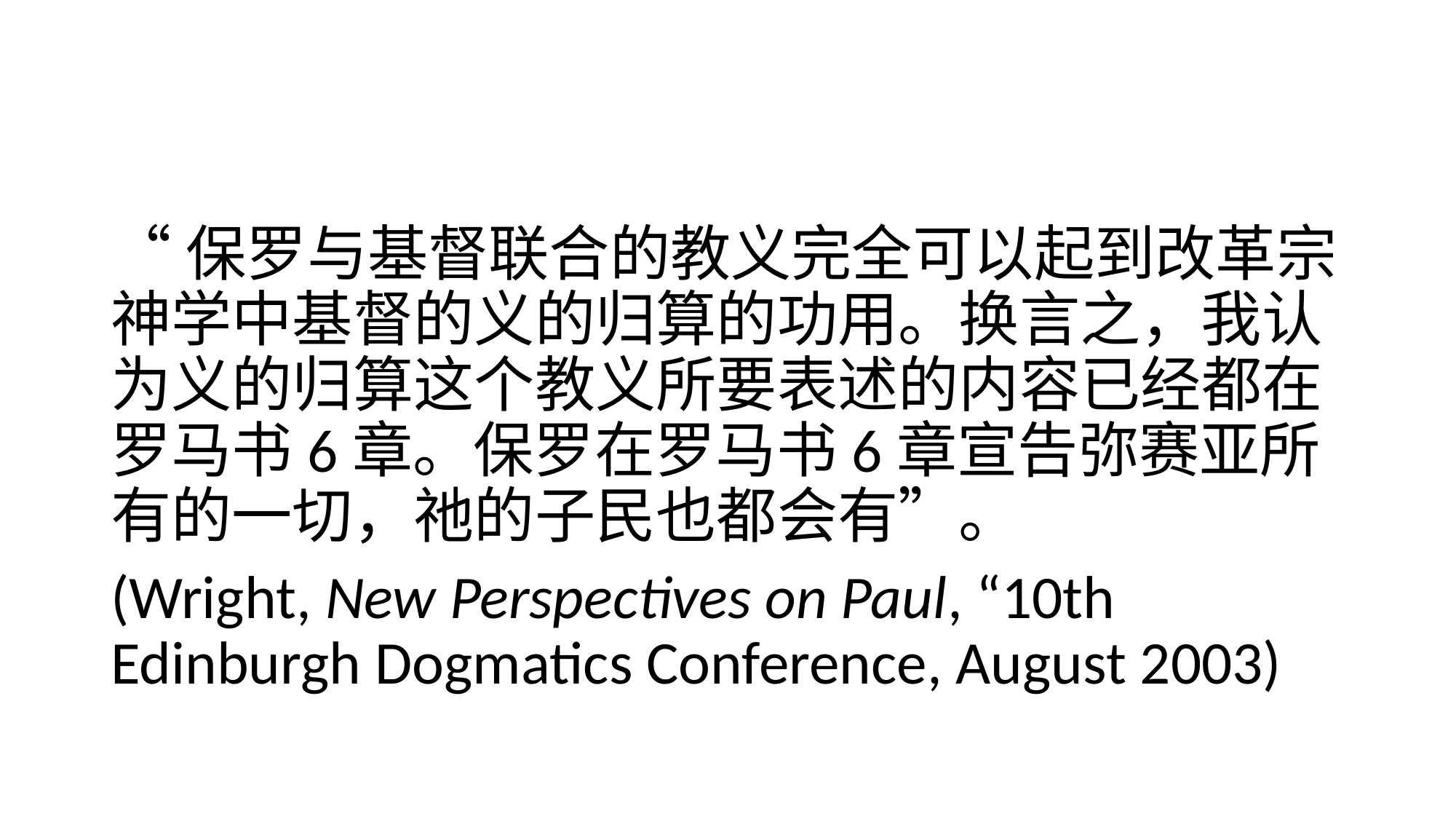

#
“保罗与基督联合的教义完全可以起到改革宗神学中基督的义的归算的功用。换言之，我认为义的归算这个教义所要表述的内容已经都在罗马书6章。保罗在罗马书6章宣告弥赛亚所有的一切，祂的子民也都会有”。
(Wright, New Perspectives on Paul, “10th Edinburgh Dogmatics Conference, August 2003)